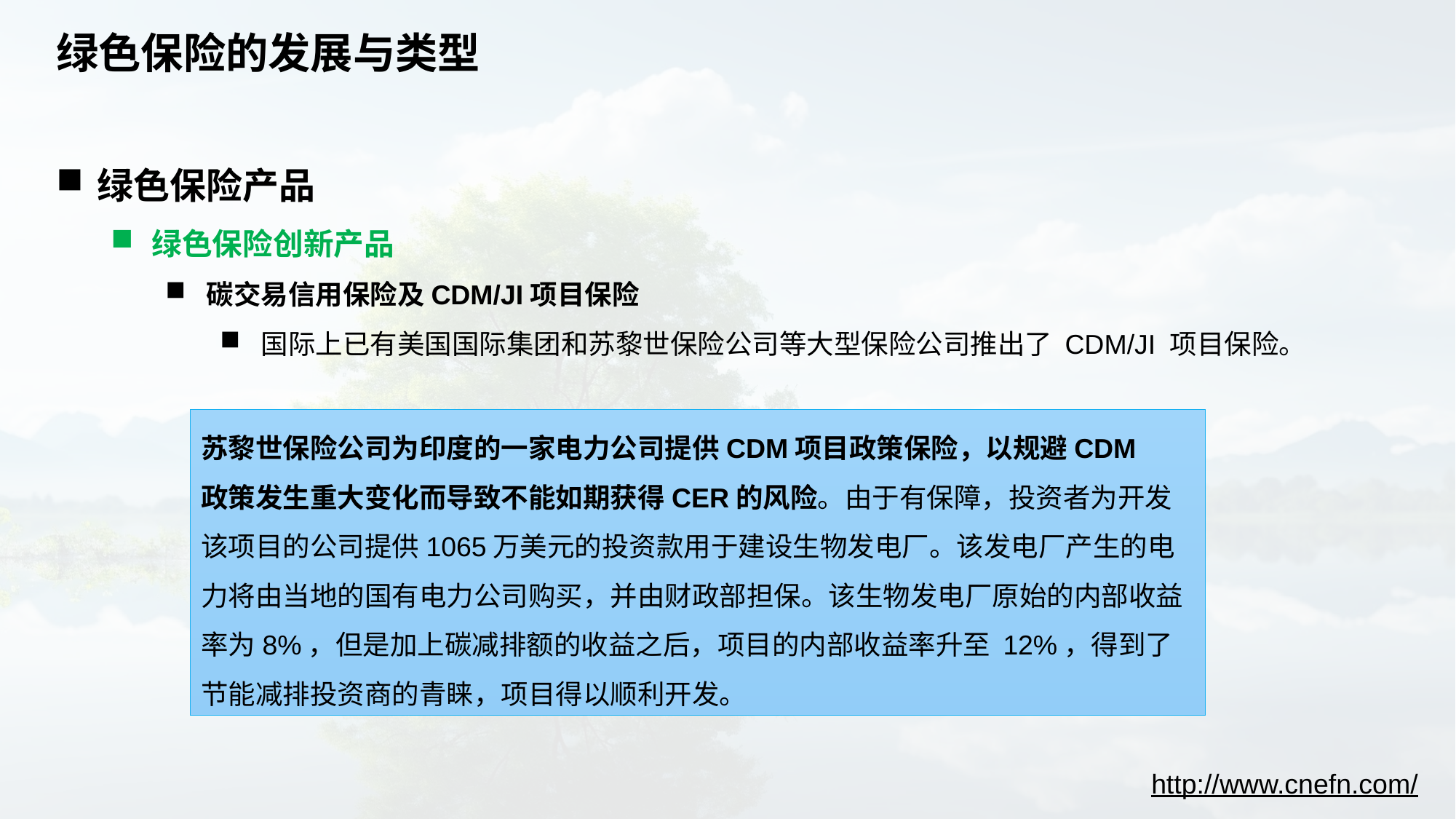

# 绿色保险的发展与类型
绿色保险产品
绿色保险创新产品
碳交易信用保险及CDM/JI项目保险
国际上已有美国国际集团和苏黎世保险公司等大型保险公司推出了 CDM/JI 项目保险。
苏黎世保险公司为印度的一家电力公司提供CDM项目政策保险，以规避CDM
政策发生重大变化而导致不能如期获得CER的风险。由于有保障，投资者为开发该项目的公司提供1065万美元的投资款用于建设生物发电厂。该发电厂产生的电力将由当地的国有电力公司购买，并由财政部担保。该生物发电厂原始的内部收益率为8%，但是加上碳减排额的收益之后，项目的内部收益率升至 12%，得到了节能减排投资商的青睐，项目得以顺利开发。